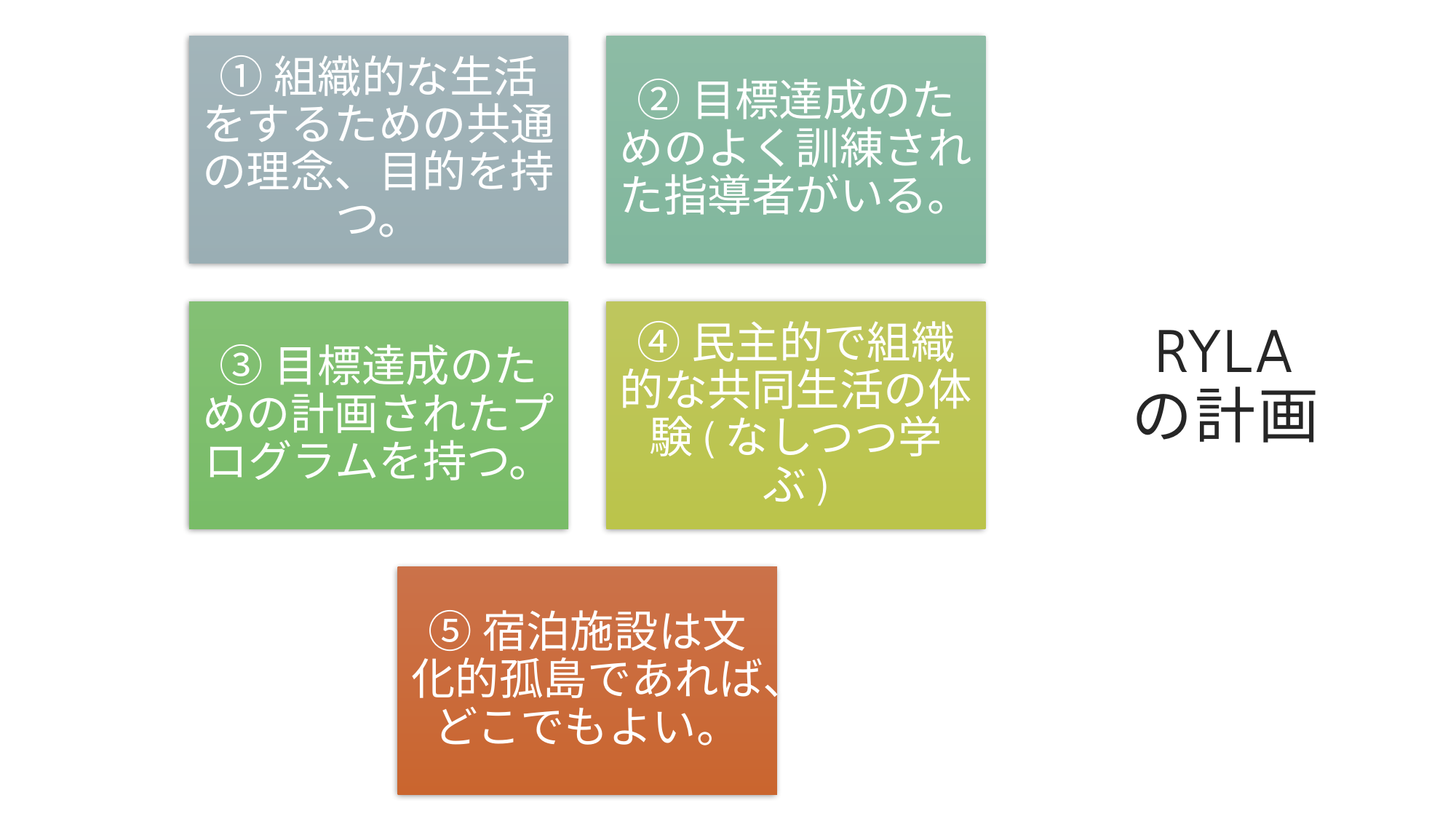

①組織的な生活をするための共通の理念、目的を持つ。
②目標達成のためのよく訓練された指導者がいる。
③目標達成のための計画されたプログラムを持つ。
④民主的で組織的な共同生活の体験(なしつつ学ぶ)
⑤宿泊施設は文化的孤島であれば、どこでもよい。
# RYLA の計画